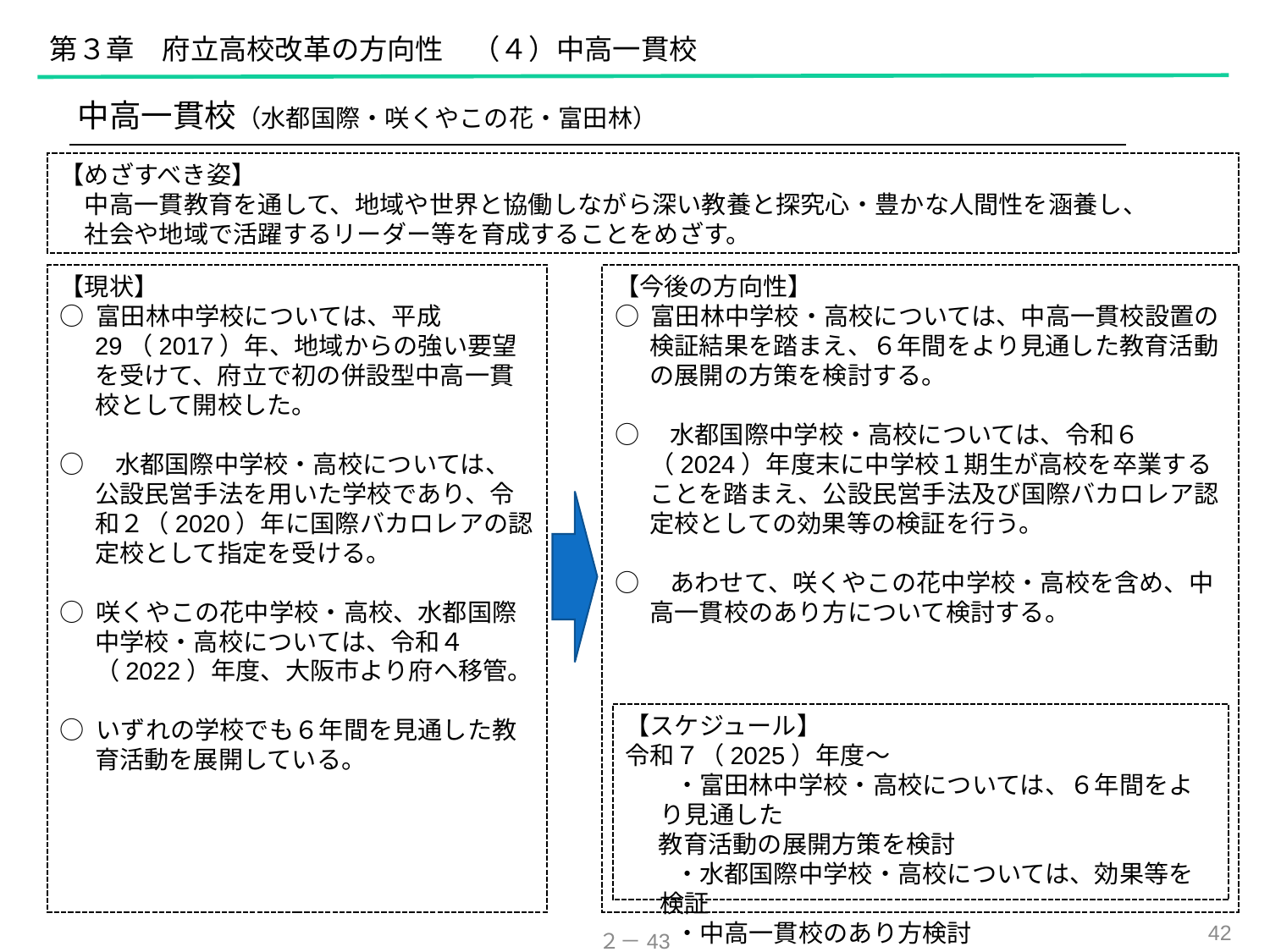

第３章　府立高校改革の方向性　（４）中高一貫校
中高一貫校（水都国際・咲くやこの花・富田林）
【めざすべき姿】
　中高一貫教育を通して、地域や世界と協働しながら深い教養と探究心・豊かな人間性を涵養し、
　社会や地域で活躍するリーダー等を育成することをめざす。

【現状】
○ 富田林中学校については、平成29（2017）年、地域からの強い要望を受けて、府立で初の併設型中高一貫校として開校した。

○　水都国際中学校・高校については、公設民営手法を用いた学校であり、令和２（2020）年に国際バカロレアの認定校として指定を受ける。

○ 咲くやこの花中学校・高校、水都国際中学校・高校については、令和４（2022）年度、大阪市より府へ移管。

○ いずれの学校でも６年間を見通した教育活動を展開している。

【今後の方向性】
○ 富田林中学校・高校については、中高一貫校設置の検証結果を踏まえ、６年間をより見通した教育活動の展開の方策を検討する。

○　水都国際中学校・高校については、令和６（2024）年度末に中学校１期生が高校を卒業することを踏まえ、公設民営手法及び国際バカロレア認定校としての効果等の検証を行う。

○　あわせて、咲くやこの花中学校・高校を含め、中高一貫校のあり方について検討する。

【スケジュール】
令和７（2025）年度～
　　・富田林中学校・高校については、６年間をより見通した
     教育活動の展開方策を検討
　　・水都国際中学校・高校については、効果等を検証
　　・中高一貫校のあり方検討
42
２－43